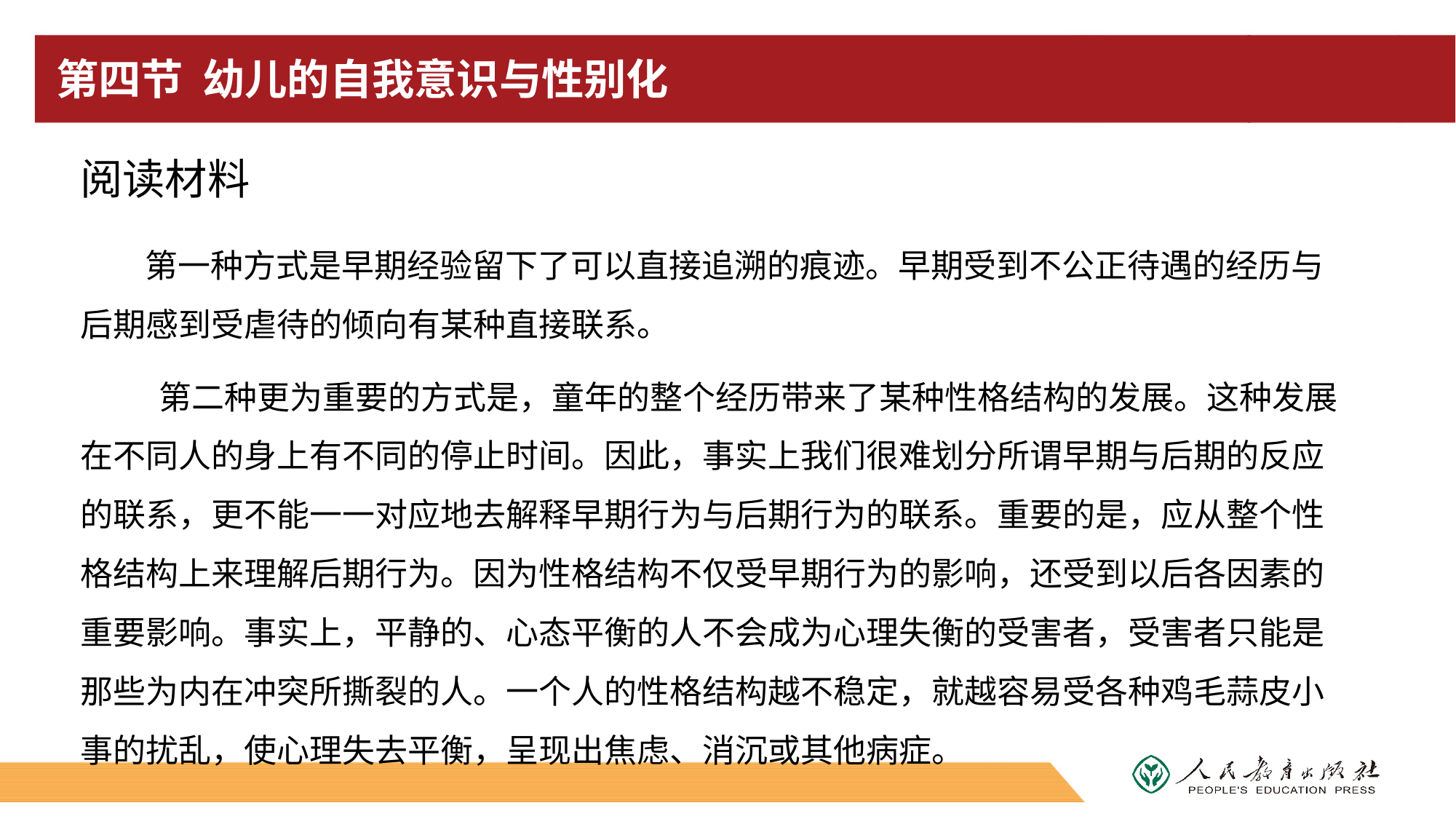

# 第四节  幼儿的自我意识与性别化
阅读材料
第一种方式是早期经验留下了可以直接追溯的痕迹。早期受到不公正待遇的经历与后期感到受虐待的倾向有某种直接联系。
 第二种更为重要的方式是，童年的整个经历带来了某种性格结构的发展。这种发展在不同人的身上有不同的停止时间。因此，事实上我们很难划分所谓早期与后期的反应的联系，更不能一一对应地去解释早期行为与后期行为的联系。重要的是，应从整个性格结构上来理解后期行为。因为性格结构不仅受早期行为的影响，还受到以后各因素的重要影响。事实上，平静的、心态平衡的人不会成为心理失衡的受害者，受害者只能是那些为内在冲突所撕裂的人。一个人的性格结构越不稳定，就越容易受各种鸡毛蒜皮小事的扰乱，使心理失去平衡，呈现出焦虑、消沉或其他病症。